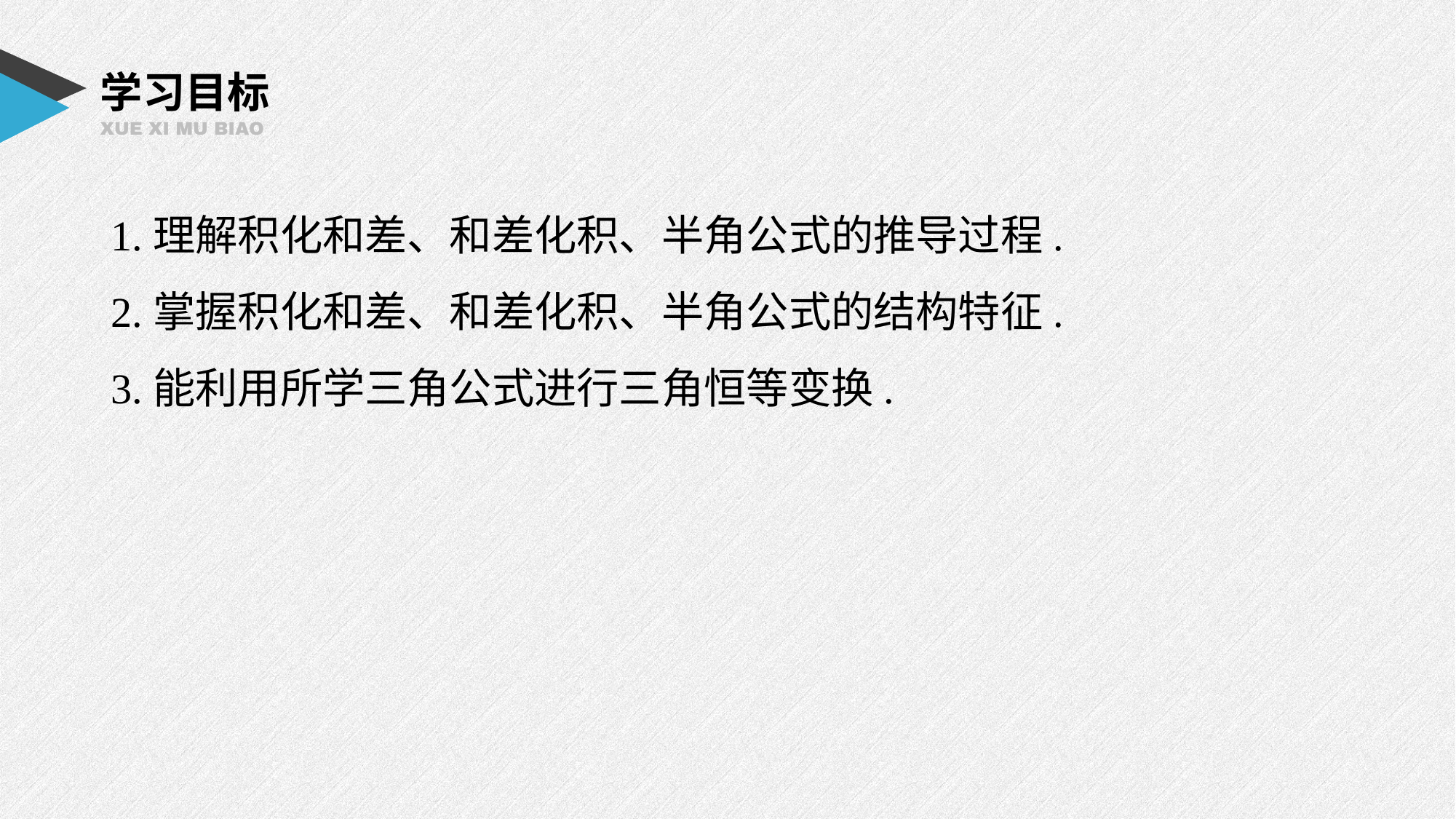

学习目标

XUE XI MU BIAO
1.理解积化和差、和差化积、半角公式的推导过程.
2.掌握积化和差、和差化积、半角公式的结构特征.
3.能利用所学三角公式进行三角恒等变换.